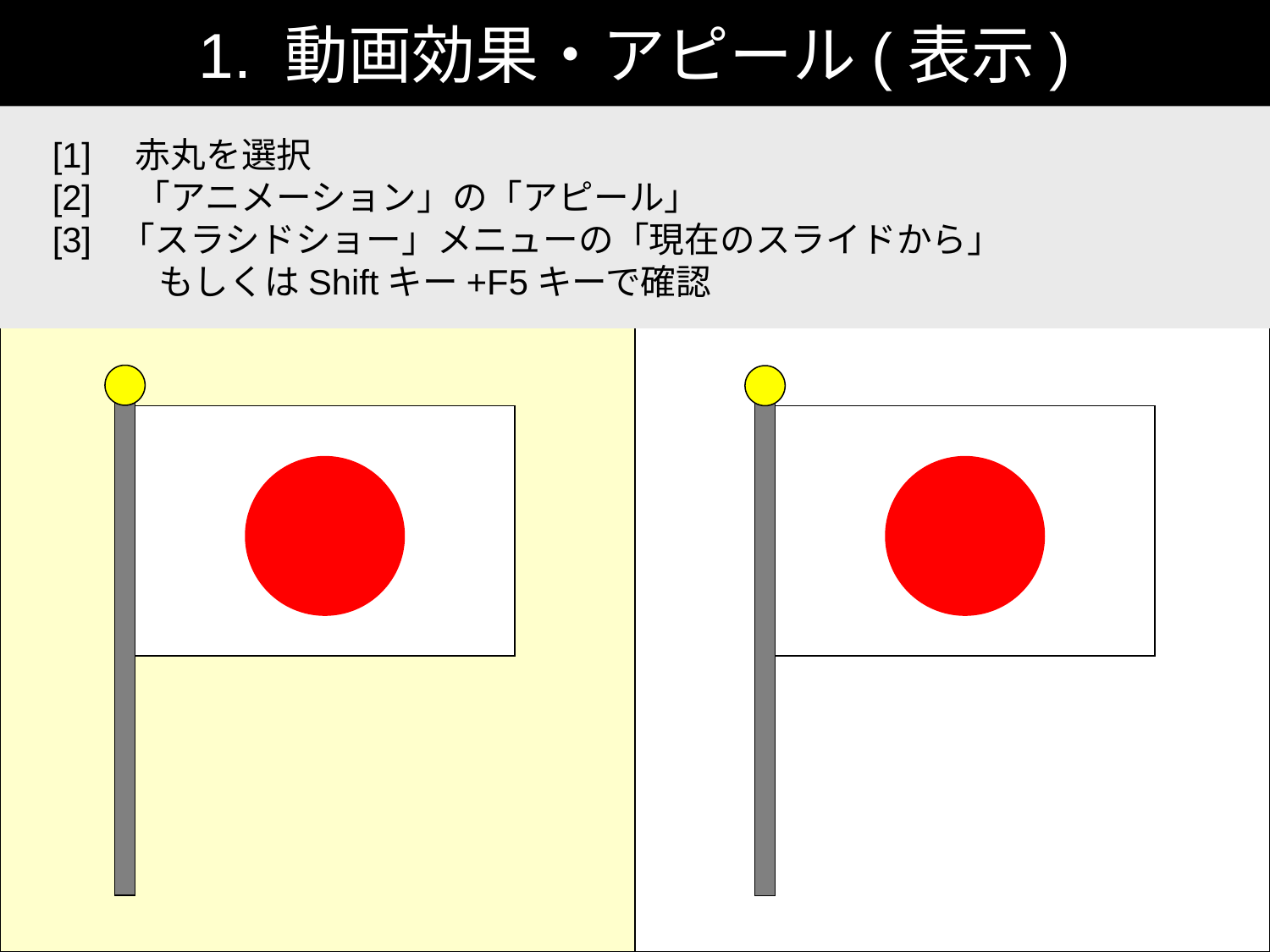

1. 動画効果・アピール(表示)
[1]　赤丸を選択
[2]　「アニメーション」の「アピール」
[3]  「スラシドショー」メニューの「現在のスライドから」
　　　もしくはShiftキー+F5キーで確認